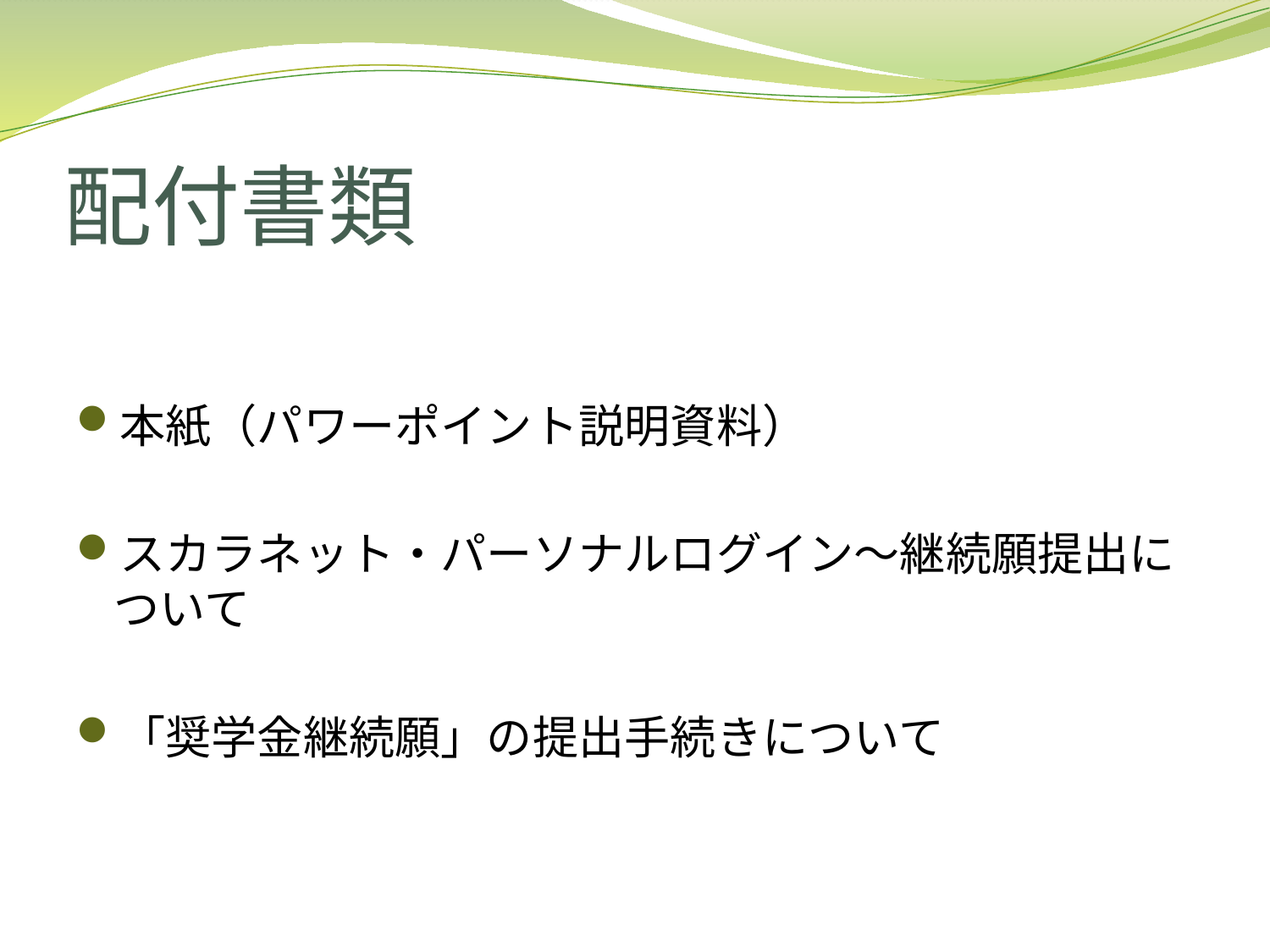

# 配付書類
本紙（パワーポイント説明資料）

スカラネット・パーソナルログイン～継続願提出について

「奨学金継続願」の提出手続きについて